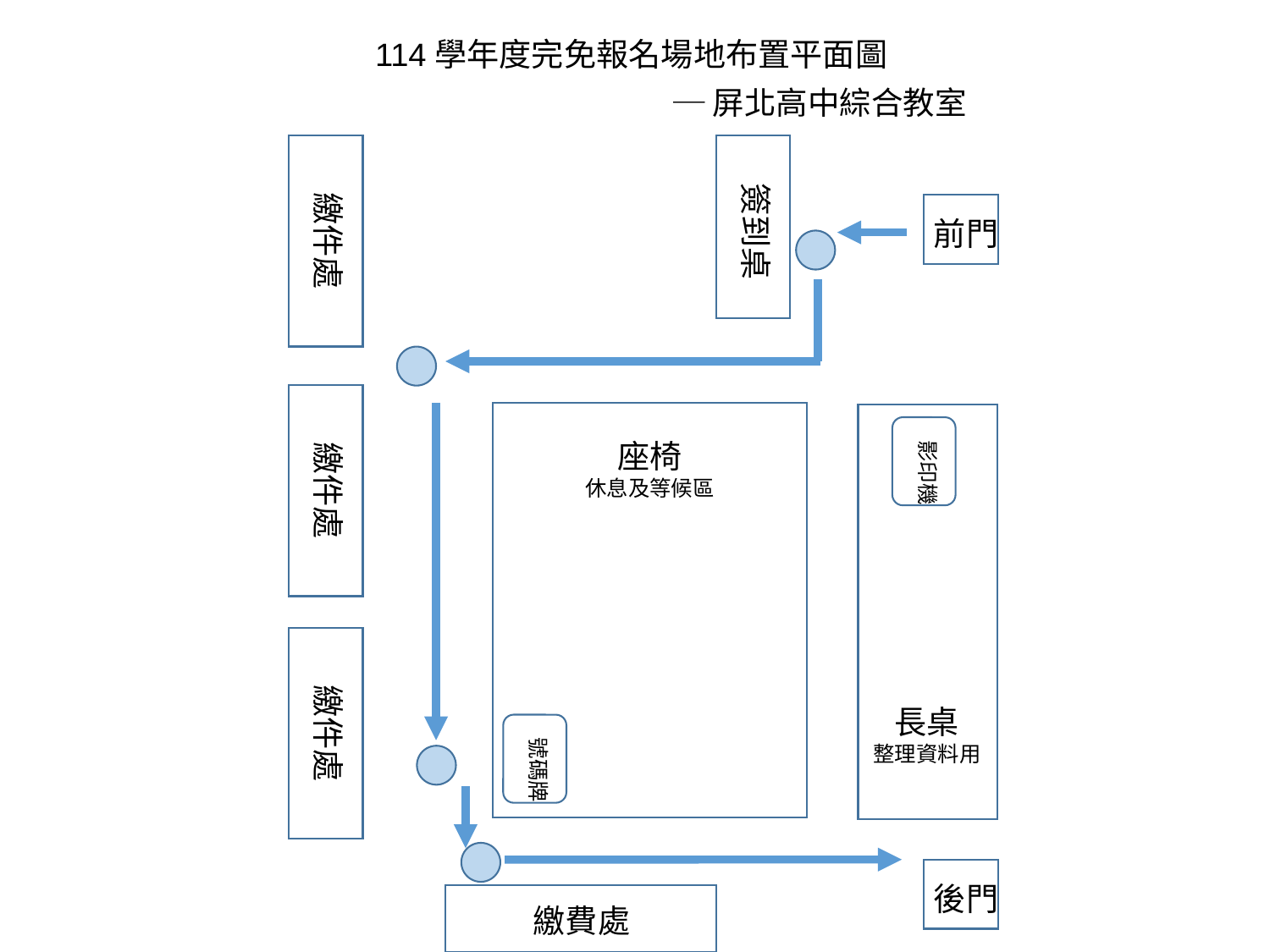

114學年度完免報名場地布置平面圖
─屏北高中綜合教室

繳件處

簽到桌

前門

繳件處

座椅
休息及等候區

影印機

繳件處
長桌
整理資料用

號碼牌

後門

繳費處